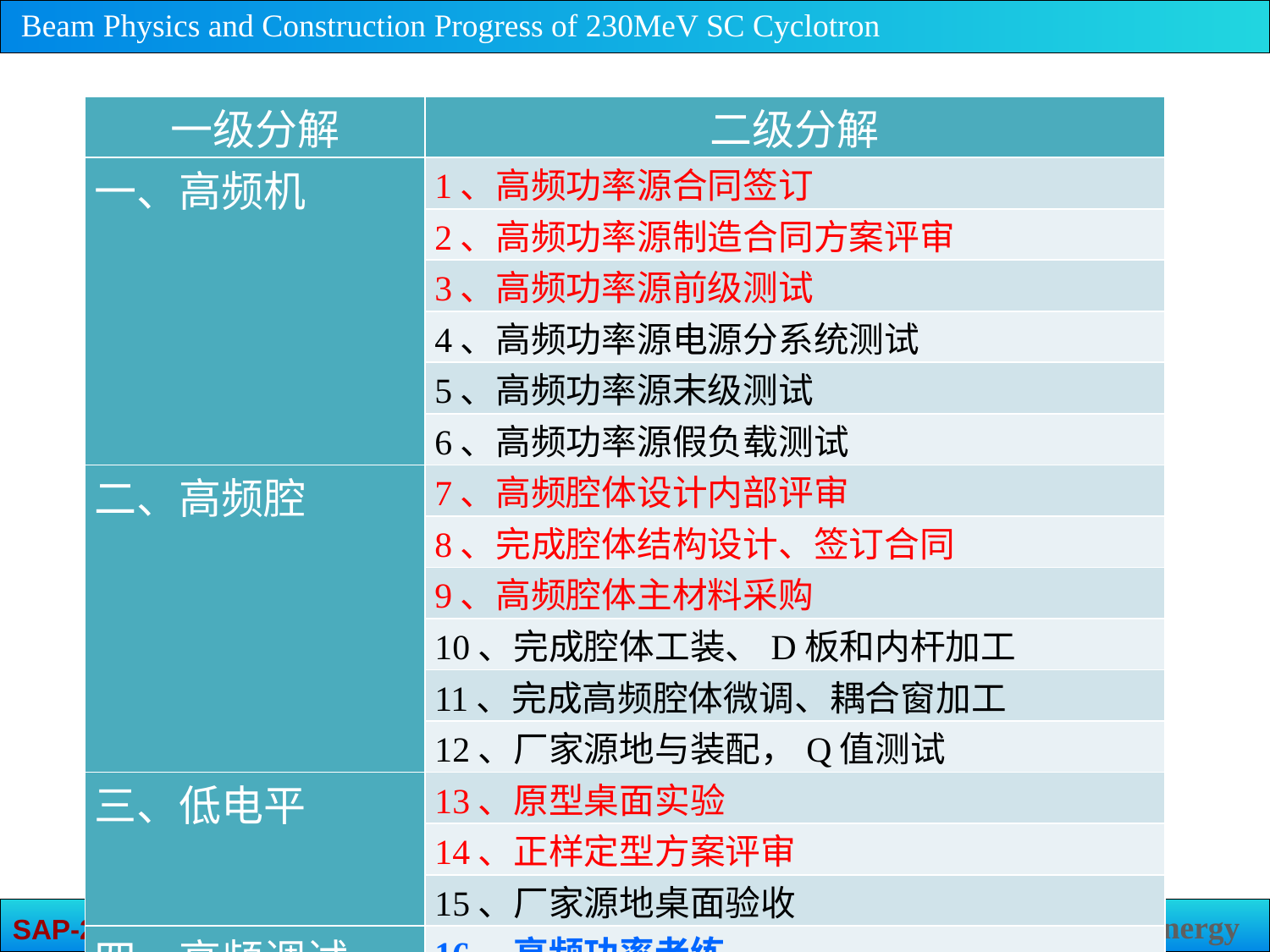

| 一级分解 | 二级分解 |
| --- | --- |
| 一、高频机 | 1、高频功率源合同签订 |
|  | 2、高频功率源制造合同方案评审 |
|  | 3、高频功率源前级测试 |
|  | 4、高频功率源电源分系统测试 |
|  | 5、高频功率源末级测试 |
|  | 6、高频功率源假负载测试 |
| 二、高频腔 | 7、高频腔体设计内部评审 |
|  | 8、完成腔体结构设计、签订合同 |
|  | 9、高频腔体主材料采购 |
|  | 10、完成腔体工装、D板和内杆加工 |
|  | 11、完成高频腔体微调、耦合窗加工 |
|  | 12、厂家源地与装配，Q值测试 |
| 三、低电平 | 13、原型桌面实验 |
|  | 14、正样定型方案评审 |
|  | 15、厂家源地桌面验收 |
| 四、高频调试 | 16、高频功率老练 |
|  | 17、高频低电平试运行 |